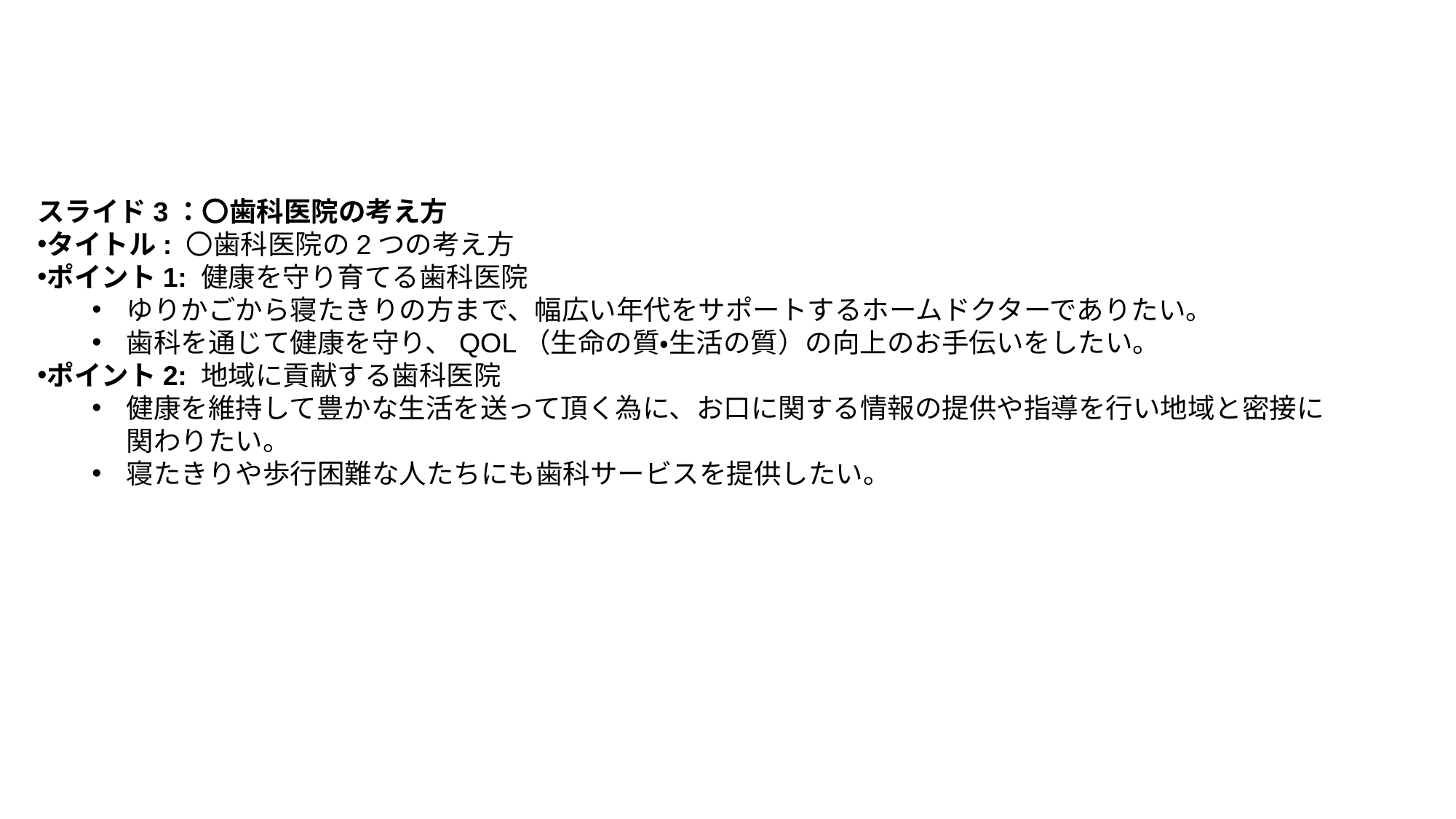

スライド3：〇歯科医院の考え方
タイトル: 〇歯科医院の2つの考え方
ポイント1: 健康を守り育てる歯科医院
ゆりかごから寝たきりの方まで、幅広い年代をサポートするホームドクターでありたい。
歯科を通じて健康を守り、QOL（生命の質・生活の質）の向上のお手伝いをしたい。
ポイント2: 地域に貢献する歯科医院
健康を維持して豊かな生活を送って頂く為に、お口に関する情報の提供や指導を行い地域と密接に関わりたい。
寝たきりや歩行困難な人たちにも歯科サービスを提供したい。